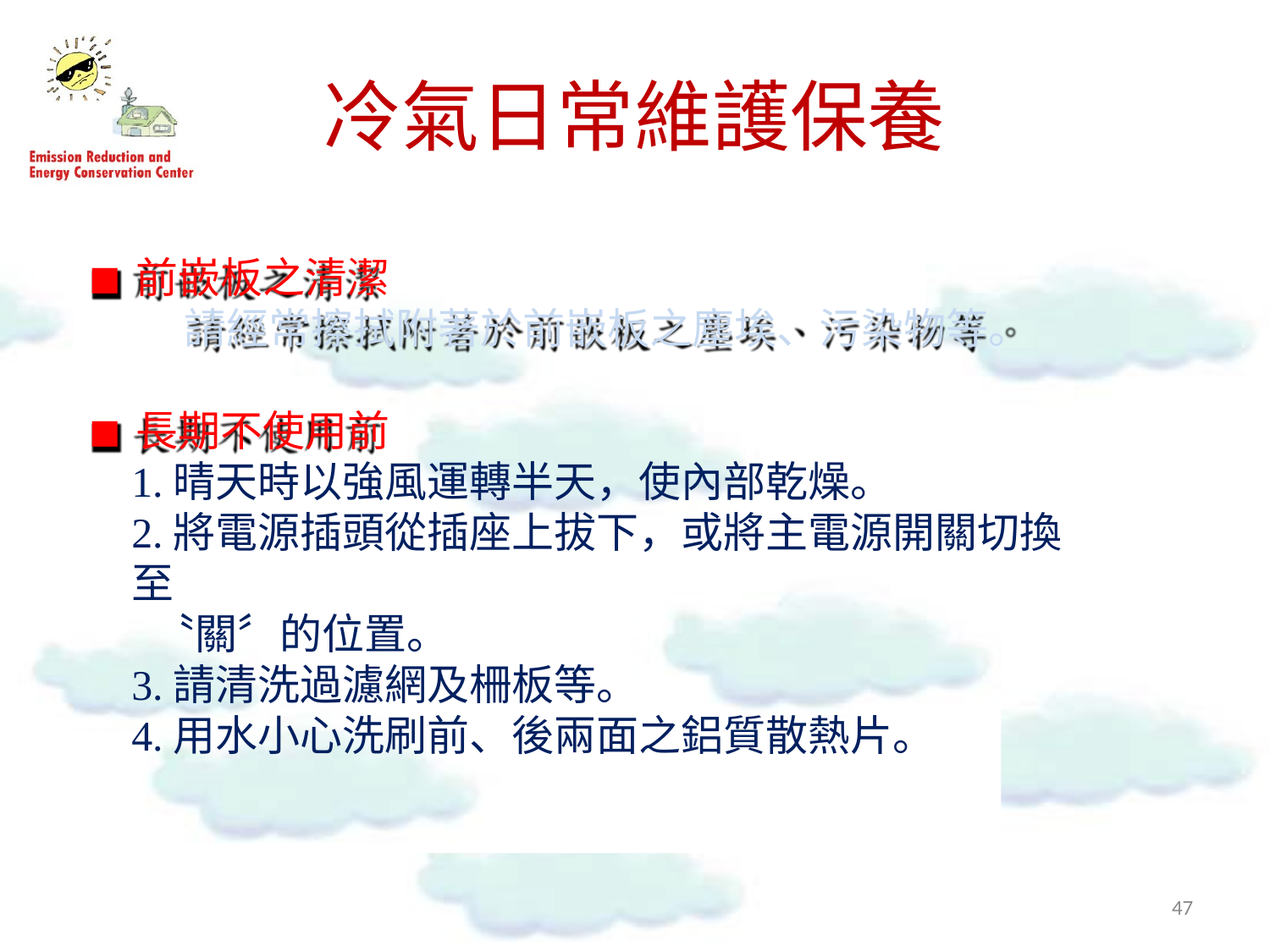

# 冷氣日常維護保養

■ 前嵌板之清潔
請經常擦拭附著於前嵌板之塵埃、污染物等。

■ 長期不使用前
1.晴天時以強風運轉半天，使內部乾燥。
2.將電源插頭從插座上拔下，或將主電源開關切換至
〝關〞的位置。
3.請清洗過濾網及柵板等。
4.用水小心洗刷前、後兩面之鋁質散熱片。

47